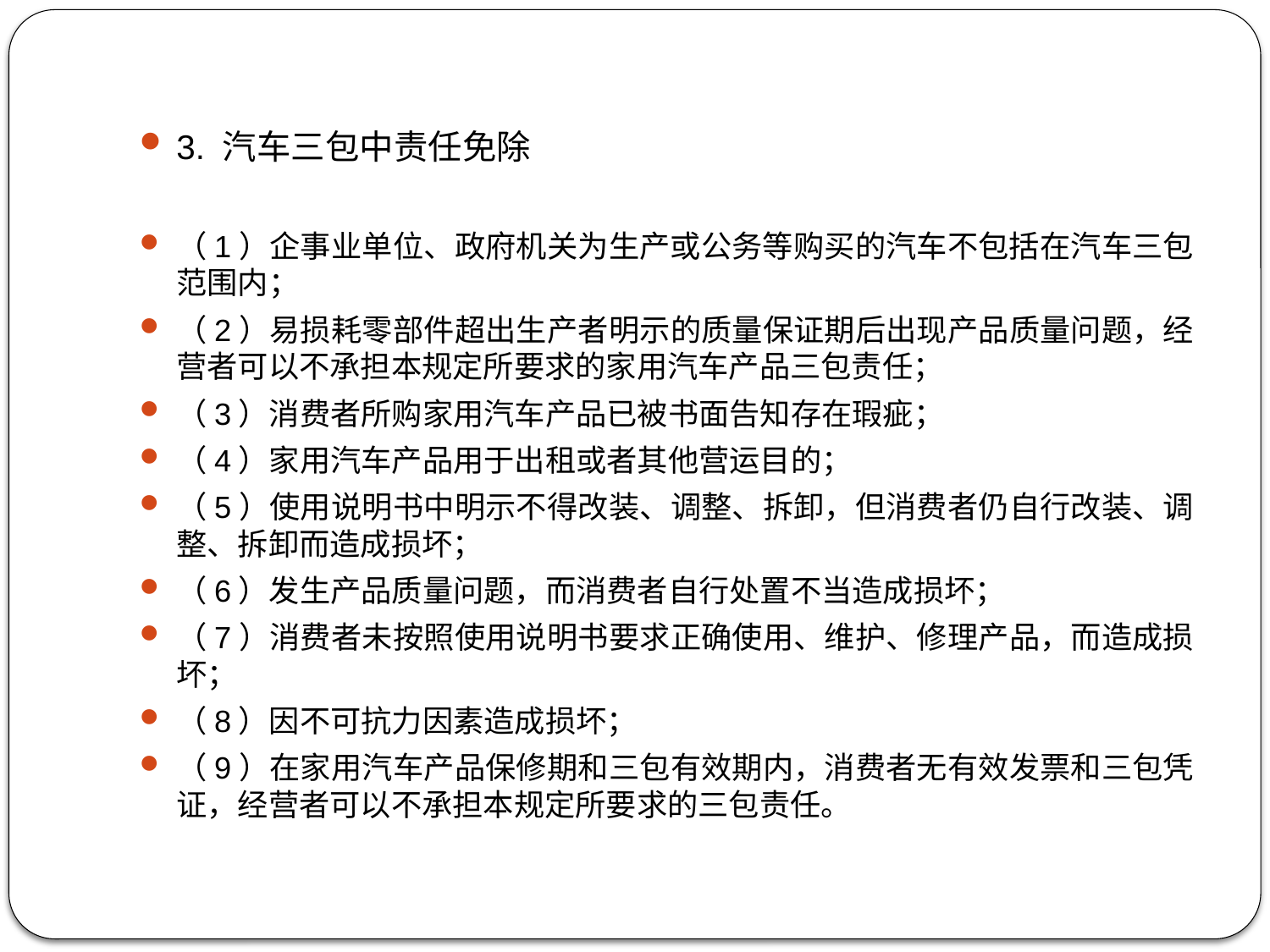

3. 汽车三包中责任免除

（1）企事业单位、政府机关为生产或公务等购买的汽车不包括在汽车三包范围内；
（2）易损耗零部件超出生产者明示的质量保证期后出现产品质量问题，经营者可以不承担本规定所要求的家用汽车产品三包责任；
（3）消费者所购家用汽车产品已被书面告知存在瑕疵；
（4）家用汽车产品用于出租或者其他营运目的；
（5）使用说明书中明示不得改装、调整、拆卸，但消费者仍自行改装、调整、拆卸而造成损坏；
（6）发生产品质量问题，而消费者自行处置不当造成损坏；
（7）消费者未按照使用说明书要求正确使用、维护、修理产品，而造成损坏；
（8）因不可抗力因素造成损坏；
（9）在家用汽车产品保修期和三包有效期内，消费者无有效发票和三包凭证，经营者可以不承担本规定所要求的三包责任。